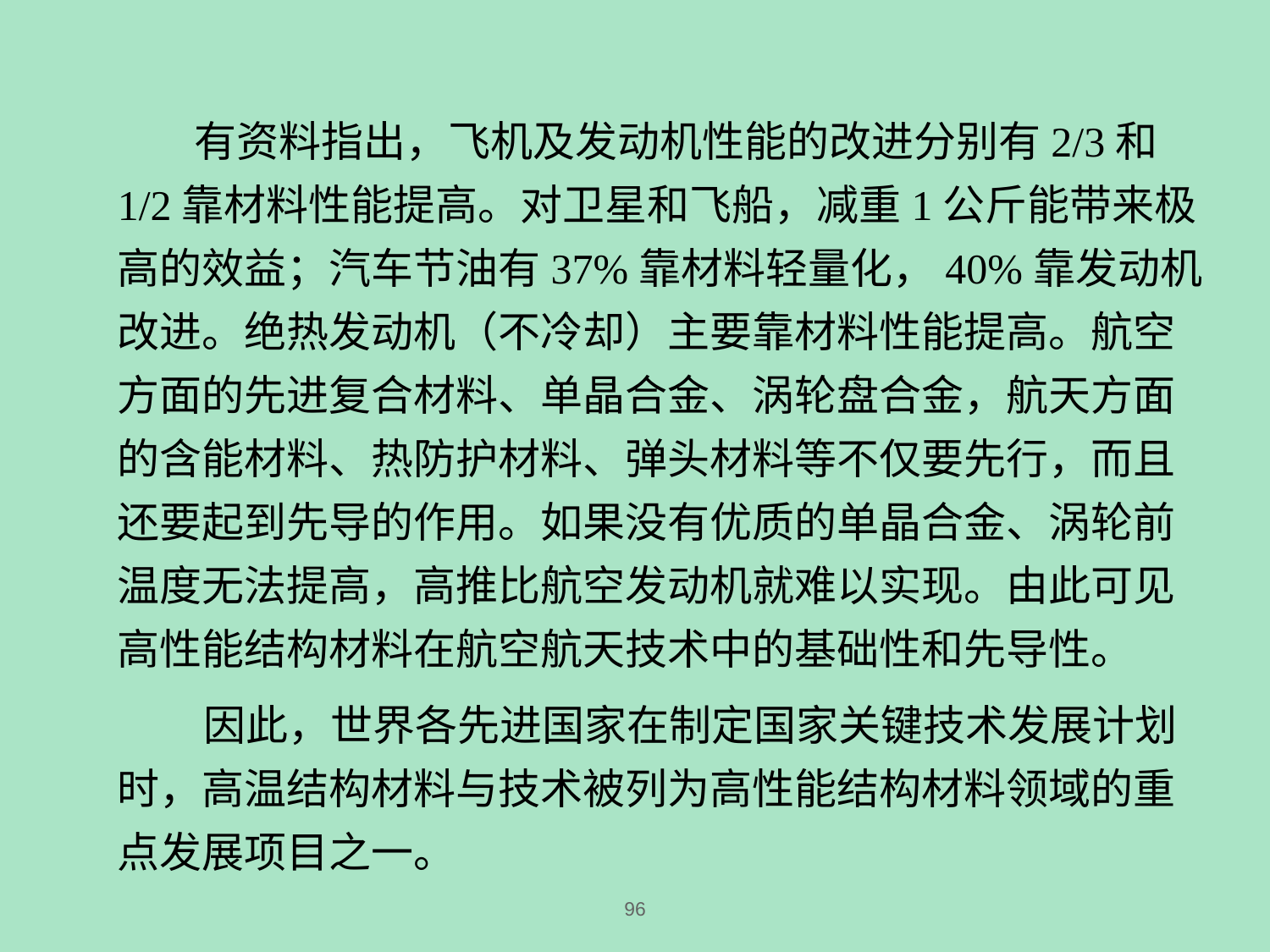

有资料指出，飞机及发动机性能的改进分别有2/3和1/2靠材料性能提高。对卫星和飞船，减重1公斤能带来极高的效益；汽车节油有37%靠材料轻量化，40%靠发动机改进。绝热发动机（不冷却）主要靠材料性能提高。航空方面的先进复合材料、单晶合金、涡轮盘合金，航天方面的含能材料、热防护材料、弹头材料等不仅要先行，而且还要起到先导的作用。如果没有优质的单晶合金、涡轮前温度无法提高，高推比航空发动机就难以实现。由此可见高性能结构材料在航空航天技术中的基础性和先导性。
        因此，世界各先进国家在制定国家关键技术发展计划时，高温结构材料与技术被列为高性能结构材料领域的重点发展项目之一。
96